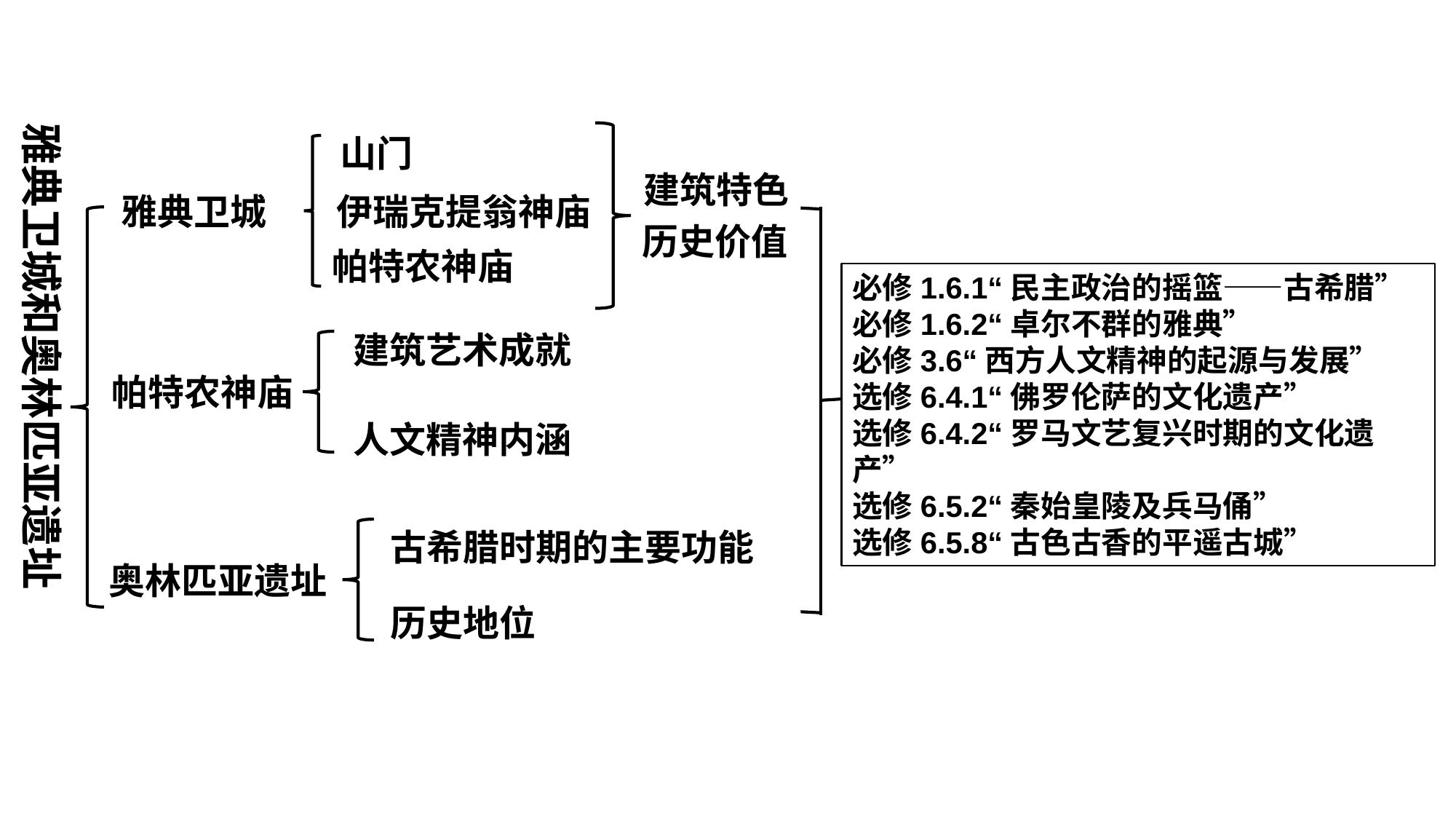

雅典卫城和奥林匹亚遗址

山门
伊瑞克提翁神庙
帕特农神庙

雅典卫城
建筑特色

必修1.6.1“民主政治的摇篮——古希腊”
必修1.6.2“卓尔不群的雅典”
必修3.6“西方人文精神的起源与发展”
选修6.4.1“佛罗伦萨的文化遗产”
选修6.4.2“罗马文艺复兴时期的文化遗产”
选修6.5.2“秦始皇陵及兵马俑”
选修6.5.8“古色古香的平遥古城”
历史价值
建筑艺术成就

帕特农神庙
人文精神内涵

奥林匹亚遗址
古希腊时期的主要功能
历史地位